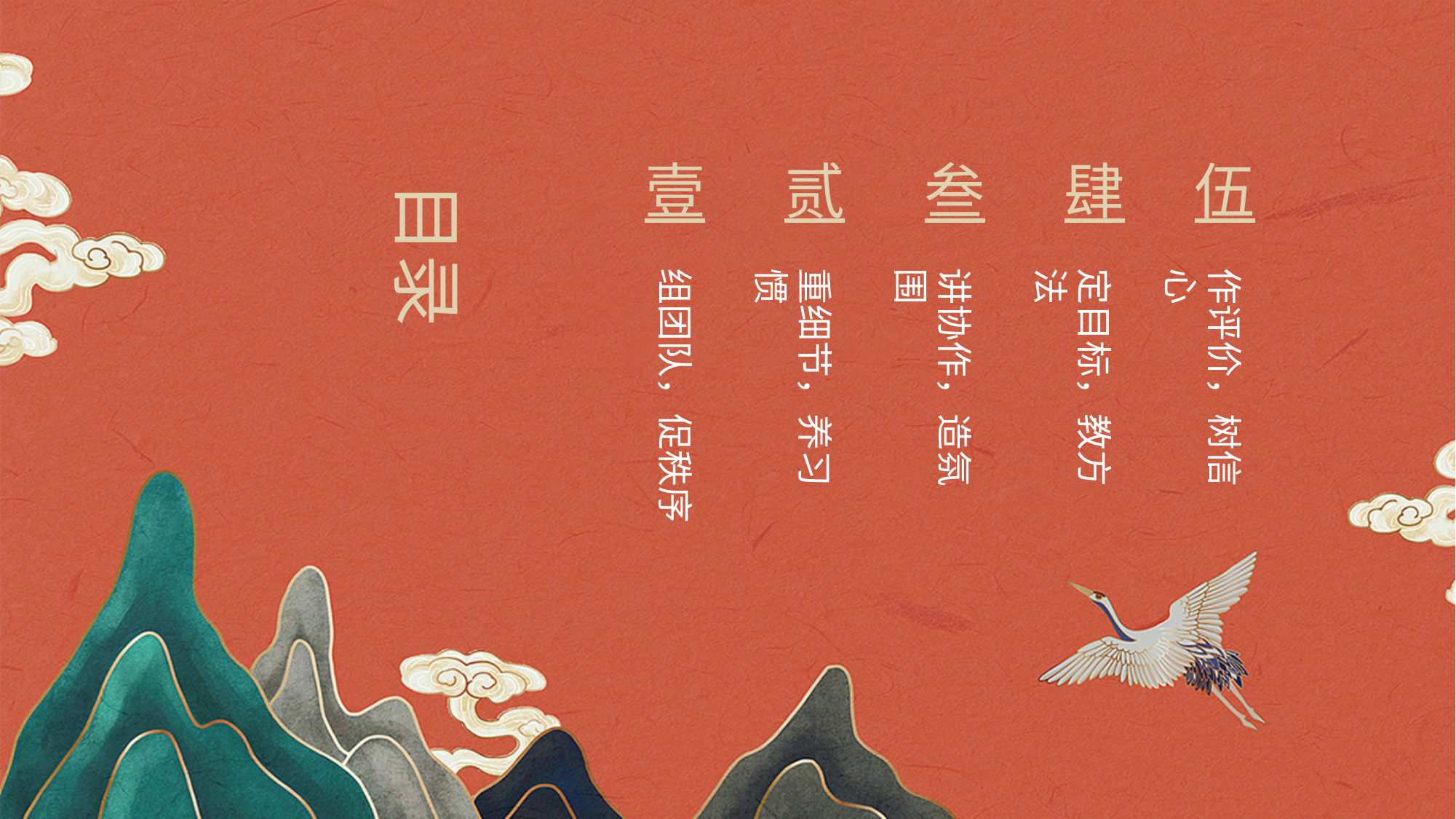

壹
贰
叁
肆
伍
目录
组团队，促秩序
重细节，养习惯
讲协作，造氛围
定目标，教方法
作评价，树信心